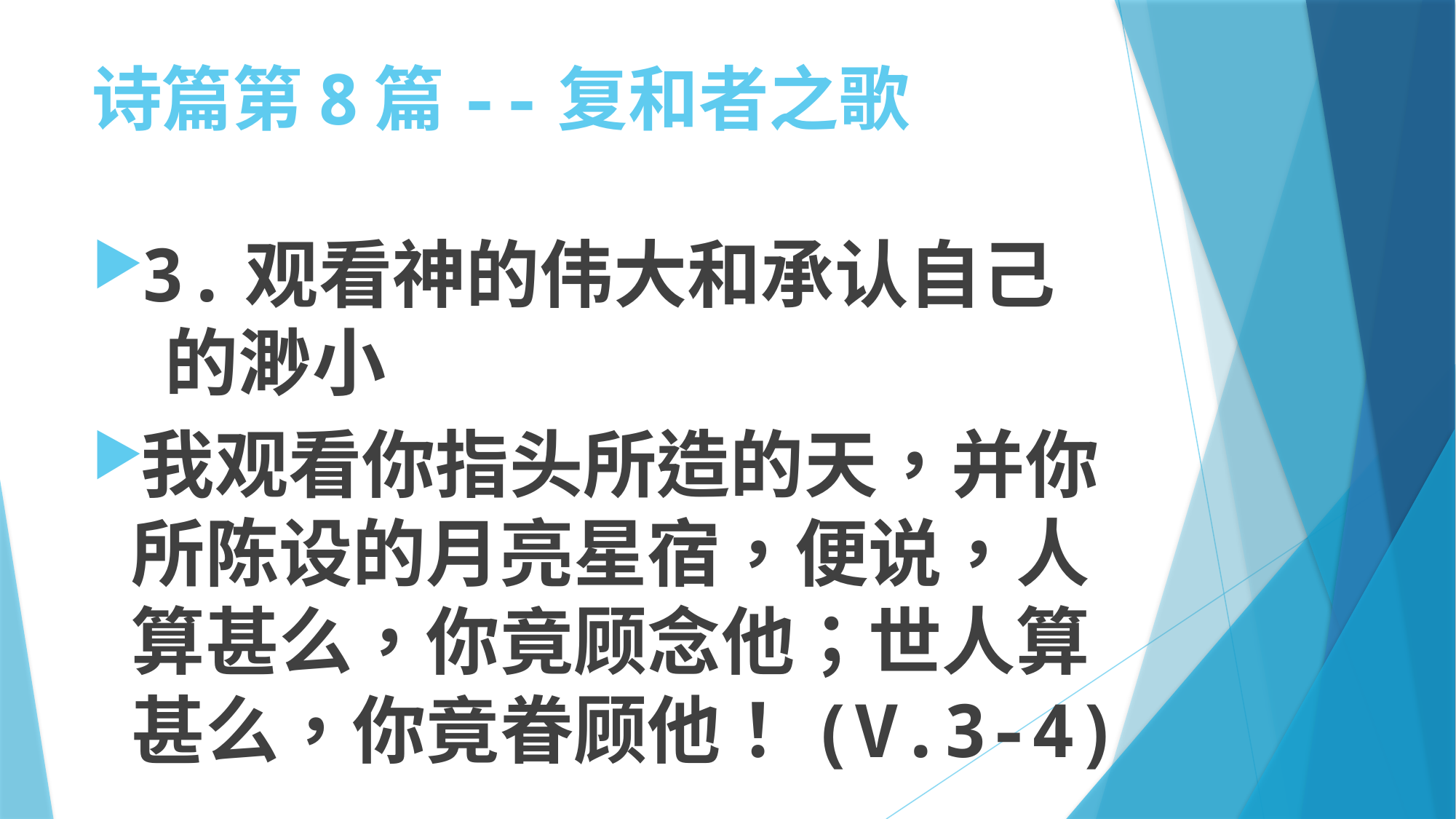

# 诗篇第8篇--复和者之歌
3.观看神的伟大和承认自己
  的渺小
我观看你指头所造的天，并你所陈设的月亮星宿，便说，人算甚么，你竟顾念他；世人算甚么，你竟眷顾他！(V.3-4)